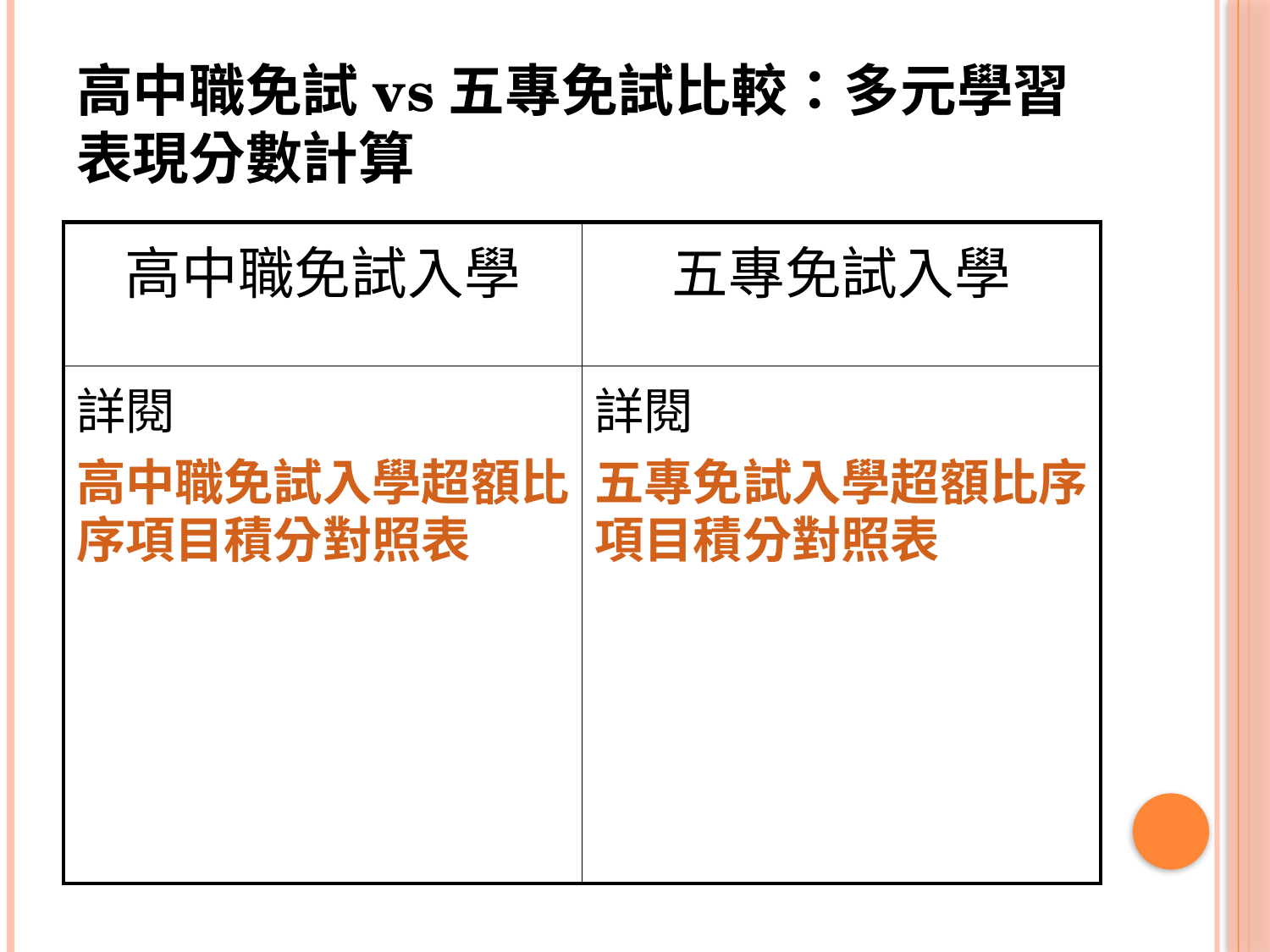

高中職免試vs五專免試比較：多元學習表現分數計算
| 高中職免試入學 | 五專免試入學 |
| --- | --- |
| 詳閱高中職免試入學超額比序項目積分對照表 | 詳閱五專免試入學超額比序項目積分對照表 |